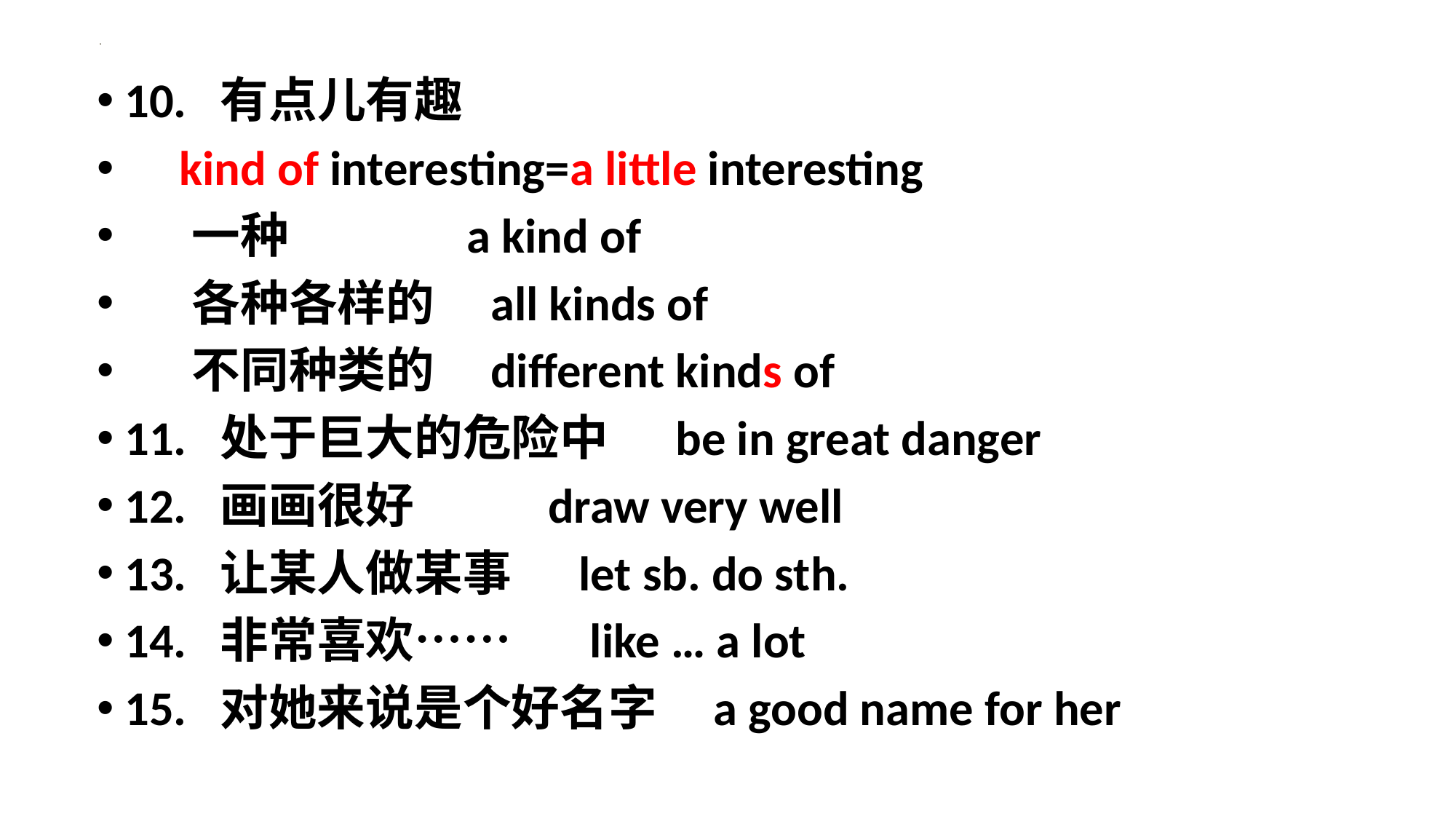

10.  有点儿有趣
     kind of interesting=a little interesting
     一种               a kind of
     各种各样的    all kinds of
     不同种类的    different kinds of
11.  处于巨大的危险中     be in great danger
12.  画画很好           draw very well
13.  让某人做某事     let sb. do sth.
14.  非常喜欢……      like … a lot
15.  对她来说是个好名字    a good name for her